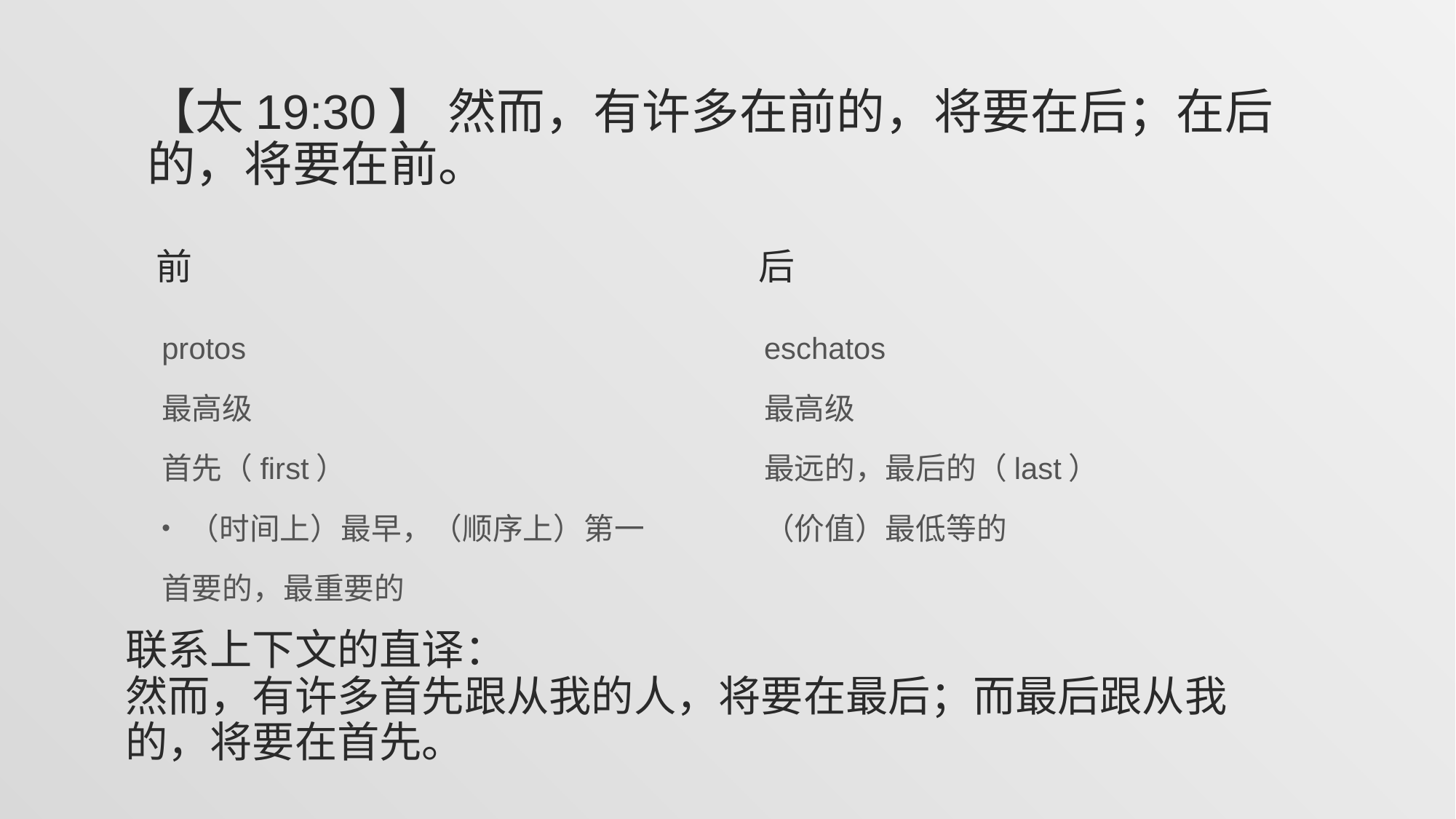

【太19:30】 然而，有许多在前的，将要在后；在后的，将要在前。
前
后
protos
最高级
首先（first）
（时间上）最早，（顺序上）第一
首要的，最重要的
eschatos
最高级
最远的，最后的（last）
（价值）最低等的
联系上下文的直译：
然而，有许多首先跟从我的人，将要在最后；而最后跟从我的，将要在首先。